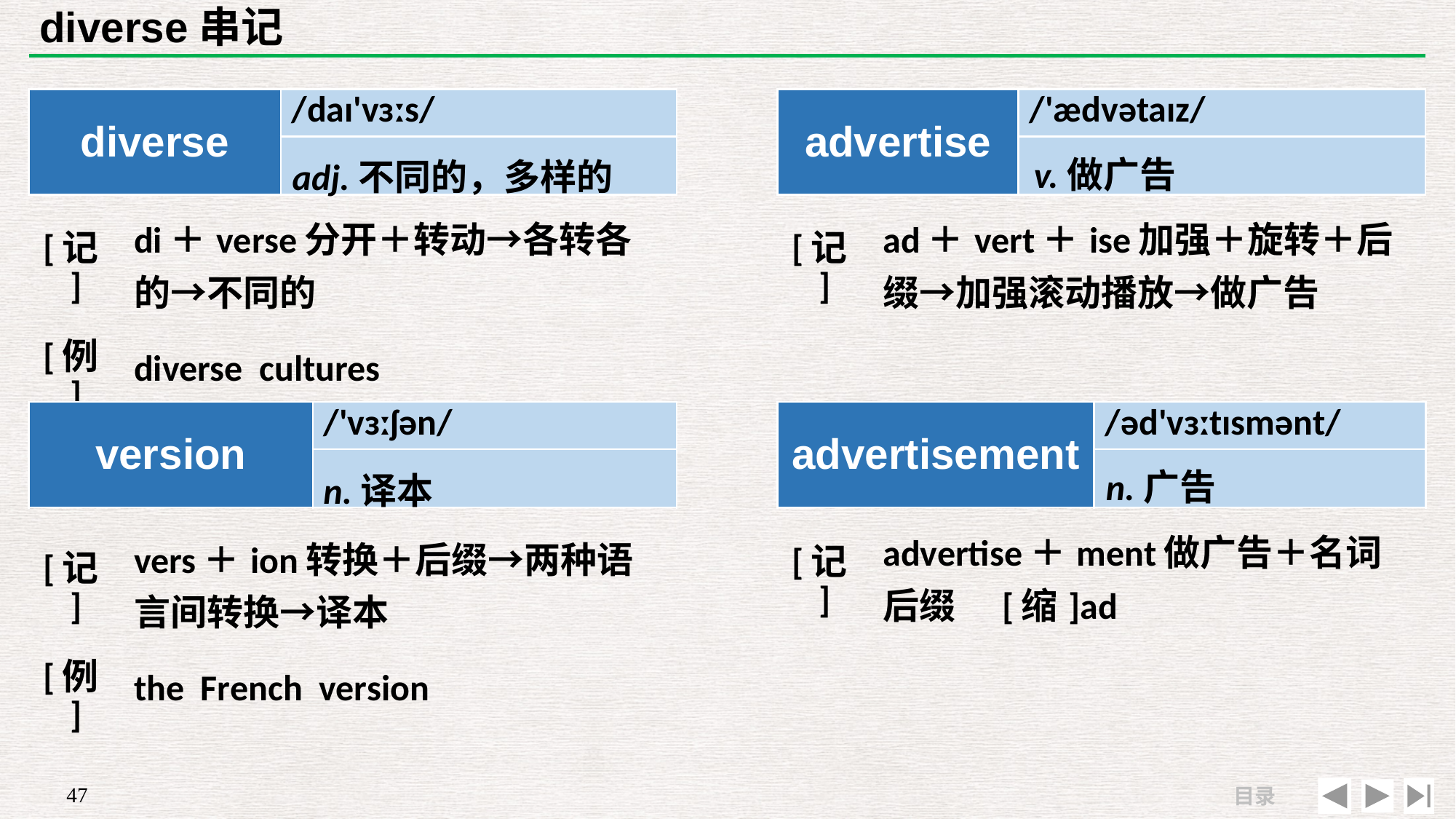

# diverse串记

| diverse | /daɪ'vɜːs/ |
| --- | --- |
|  |  |
| advertise | /'ædvətaɪz/ |
| --- | --- |
|  |  |
v.做广告
adj.不同的，多样的
| [记] | di＋verse分开＋转动→各转各的→不同的 |
| --- | --- |
| [例] | diverse cultures |
| [记] | ad＋vert＋ise加强＋旋转＋后缀→加强滚动播放→做广告 |
| --- | --- |
|  |  |
| version | /'vɜːʃən/ |
| --- | --- |
|  |  |
| advertisement | /əd'vɜːtɪsmənt/ |
| --- | --- |
|  |  |
n.广告
n.译本
| [记] | advertise＋ment做广告＋名词 后缀　[缩]ad |
| --- | --- |
|  |  |
| [记] | vers＋ion转换＋后缀→两种语言间转换→译本 |
| --- | --- |
| [例] | the French version |